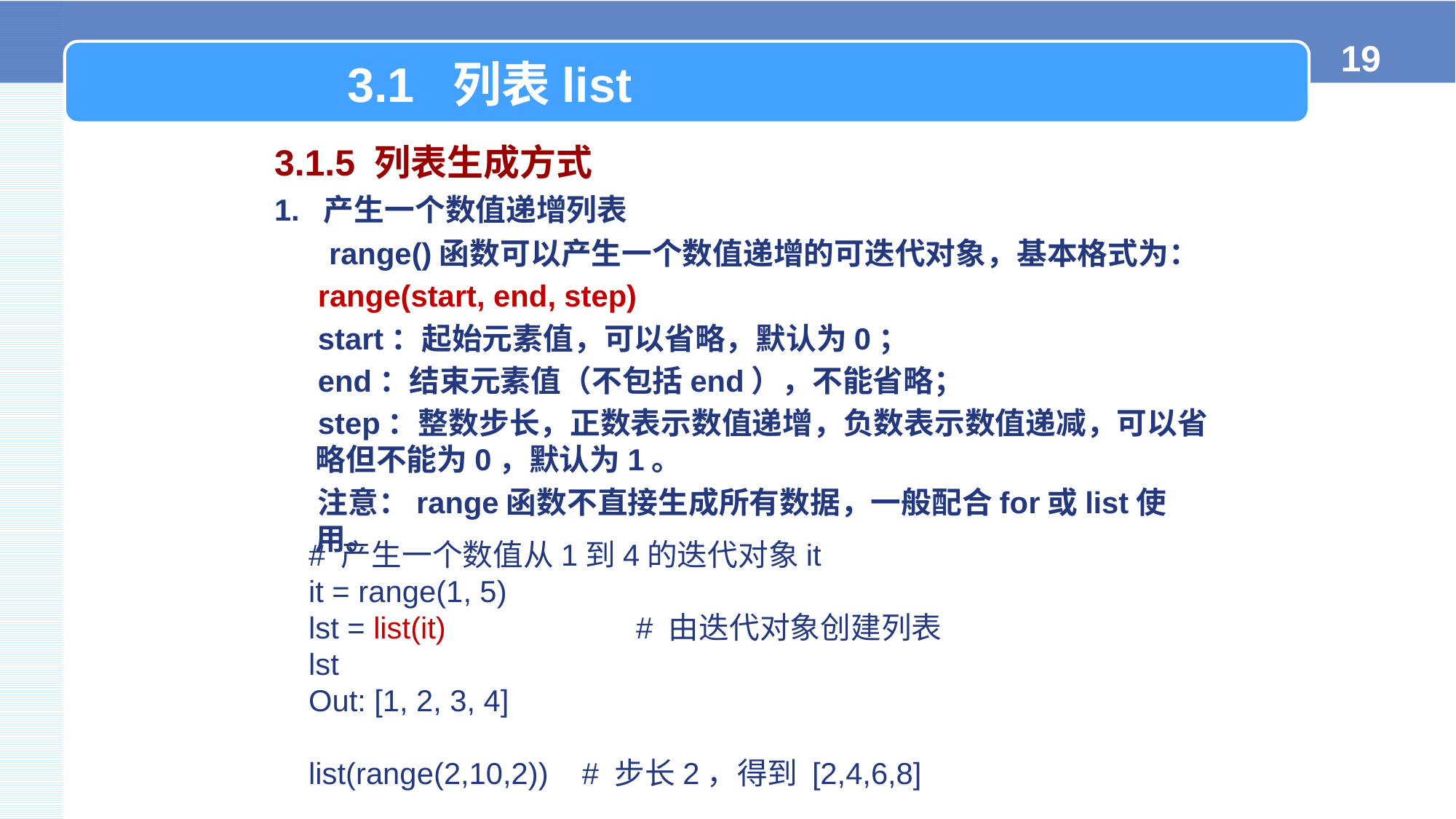

3.1  列表list
3.1.5 列表生成方式
1.  产生一个数值递增列表
range()函数可以产生一个数值递增的可迭代对象，基本格式为：
range(start, end, step)
start：起始元素值，可以省略，默认为0；
end：结束元素值（不包括end），不能省略；
step：整数步长，正数表示数值递增，负数表示数值递减，可以省略但不能为0，默认为1。
注意：range函数不直接生成所有数据，一般配合for或list使用。
# 产生一个数值从1到4的迭代对象it
it = range(1, 5)
lst = list(it)		# 由迭代对象创建列表
lst
Out: [1, 2, 3, 4]

list(range(2,10,2))    # 步长2，得到 [2,4,6,8]